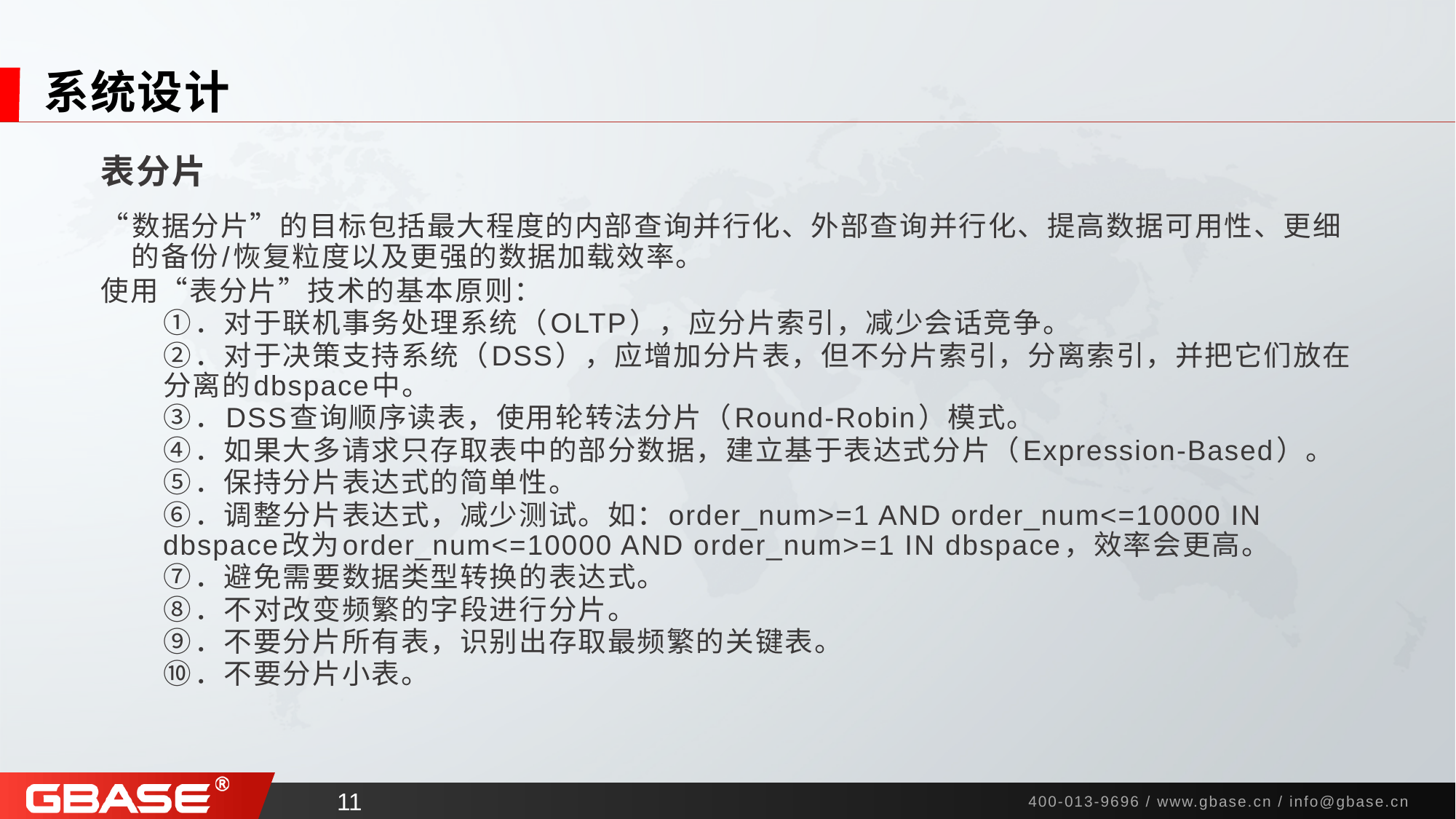

# 系统设计
表分片
“数据分片”的目标包括最大程度的内部查询并行化、外部查询并行化、提高数据可用性、更细的备份/恢复粒度以及更强的数据加载效率。
使用“表分片”技术的基本原则：
①．对于联机事务处理系统（OLTP），应分片索引，减少会话竞争。
②．对于决策支持系统（DSS），应增加分片表，但不分片索引，分离索引，并把它们放在分离的dbspace中。
③．DSS查询顺序读表，使用轮转法分片（Round-Robin）模式。
④．如果大多请求只存取表中的部分数据，建立基于表达式分片（Expression-Based）。
⑤．保持分片表达式的简单性。
⑥．调整分片表达式，减少测试。如：order_num>=1 AND order_num<=10000 IN dbspace改为order_num<=10000 AND order_num>=1 IN dbspace，效率会更高。
⑦．避免需要数据类型转换的表达式。
⑧．不对改变频繁的字段进行分片。
⑨．不要分片所有表，识别出存取最频繁的关键表。
⑩．不要分片小表。